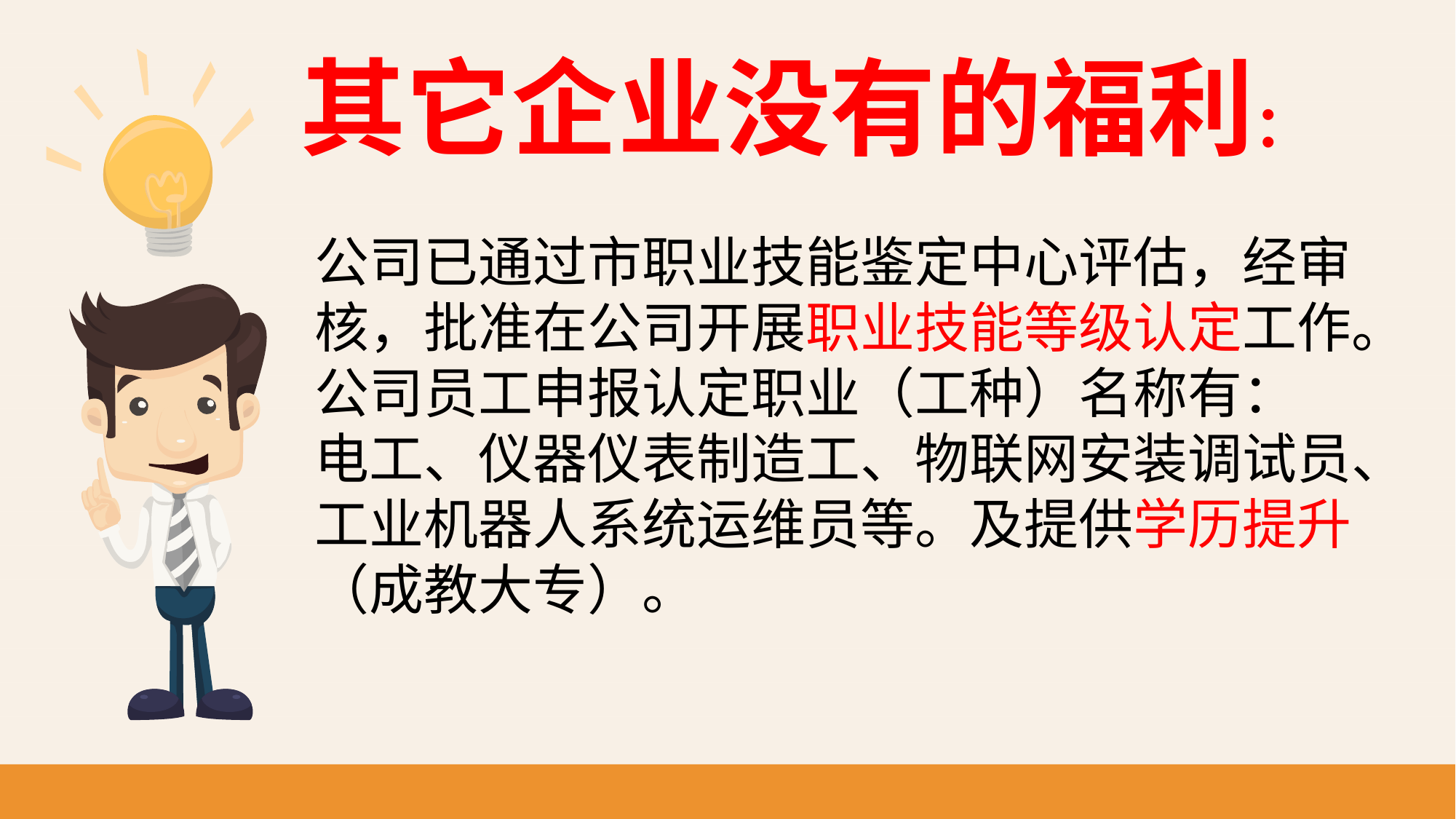

其它企业没有的福利：

公司已通过市职业技能鉴定中心评估，经审核，批准在公司开展职业技能等级认定工作。公司员工申报认定职业（工种）名称有：
电工、仪器仪表制造工、物联网安装调试员、工业机器人系统运维员等。及提供学历提升（成教大专）。